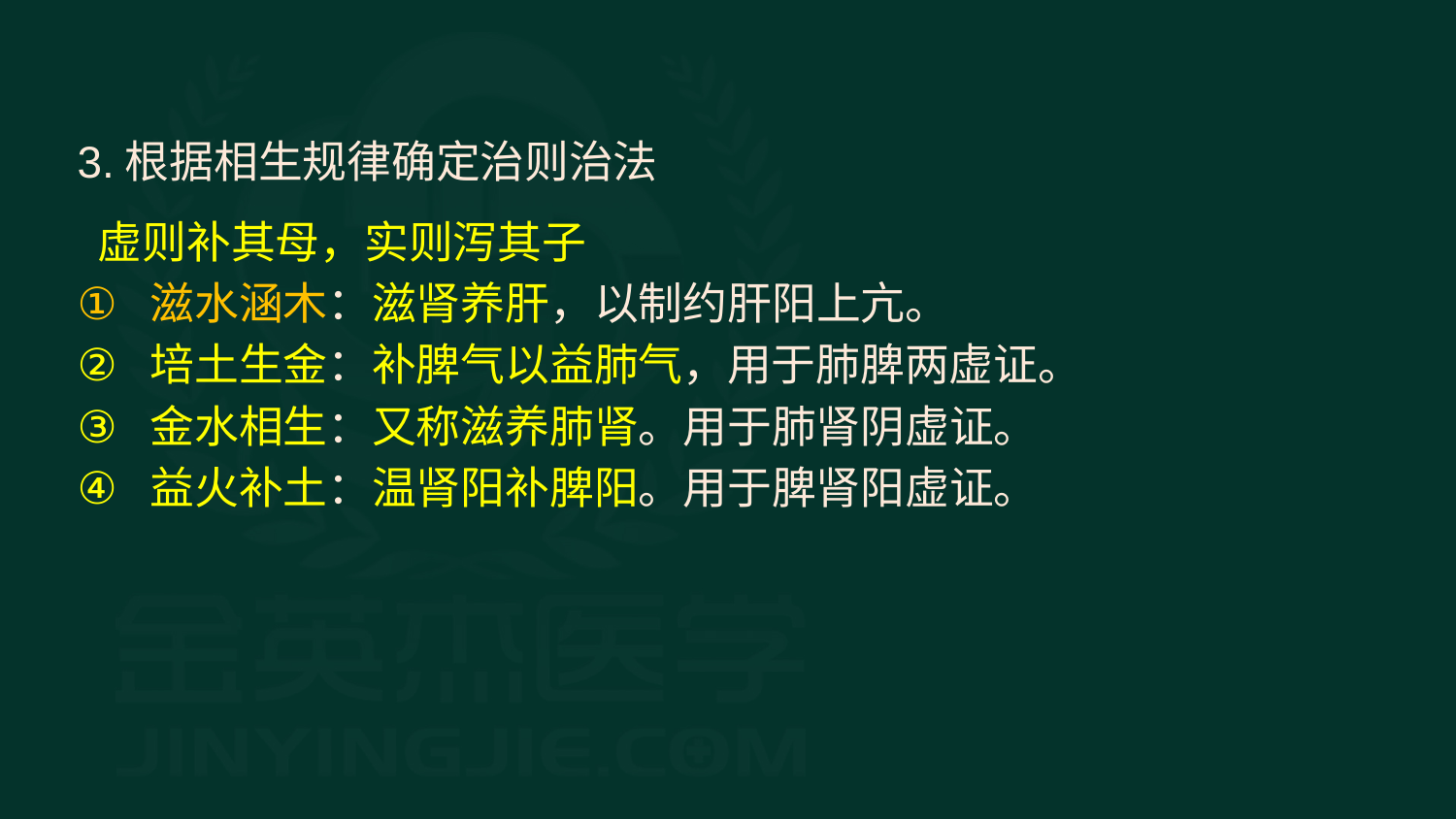

3.根据相生规律确定治则治法
 虚则补其母，实则泻其子
滋水涵木：滋肾养肝，以制约肝阳上亢。
培土生金：补脾气以益肺气，用于肺脾两虚证。
金水相生：又称滋养肺肾。用于肺肾阴虚证。
益火补土：温肾阳补脾阳。用于脾肾阳虚证。